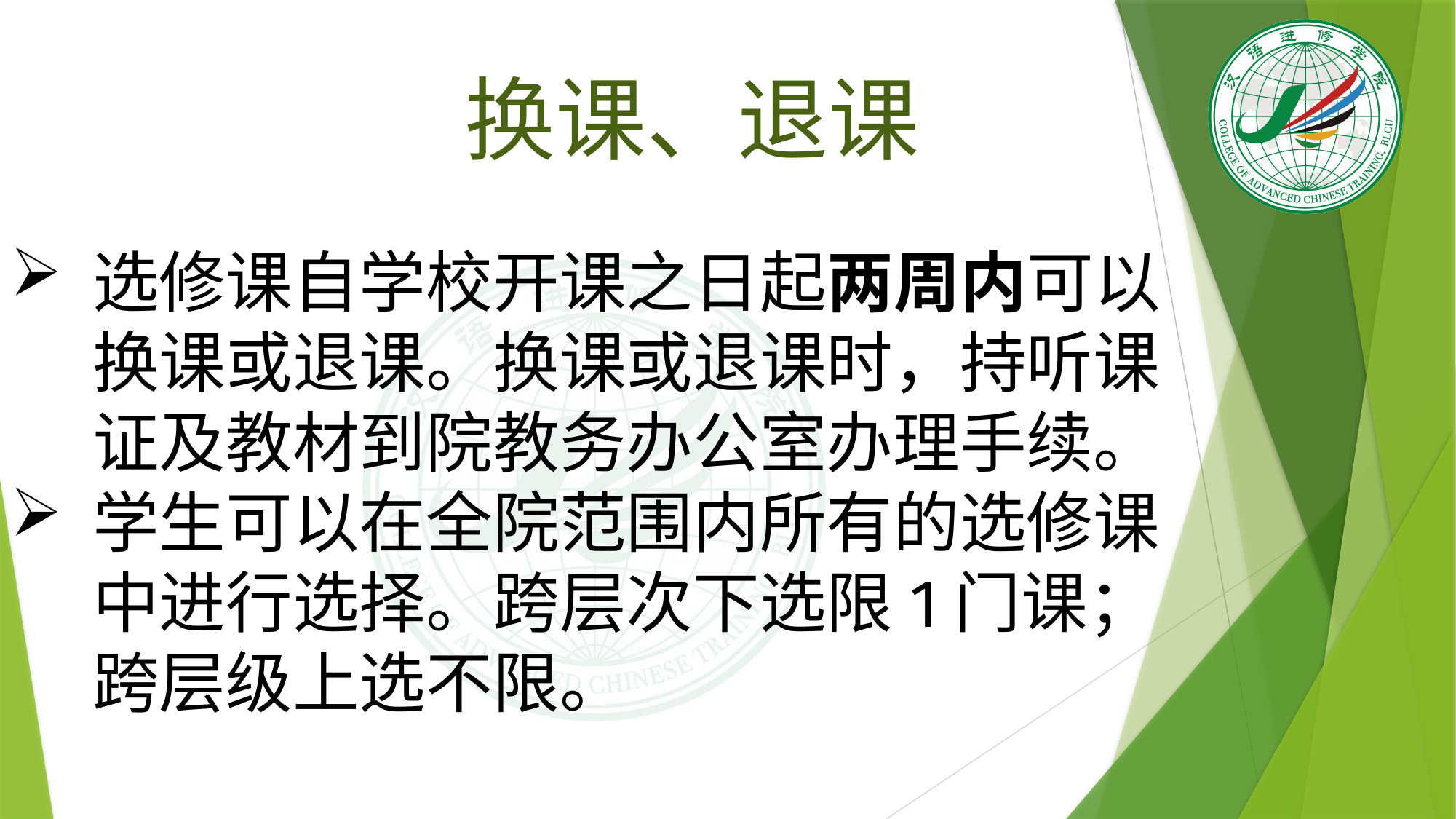

换课、退课
选修课自学校开课之日起两周内可以换课或退课。换课或退课时，持听课证及教材到院教务办公室办理手续。
学生可以在全院范围内所有的选修课中进行选择。跨层次下选限1门课；跨层级上选不限。